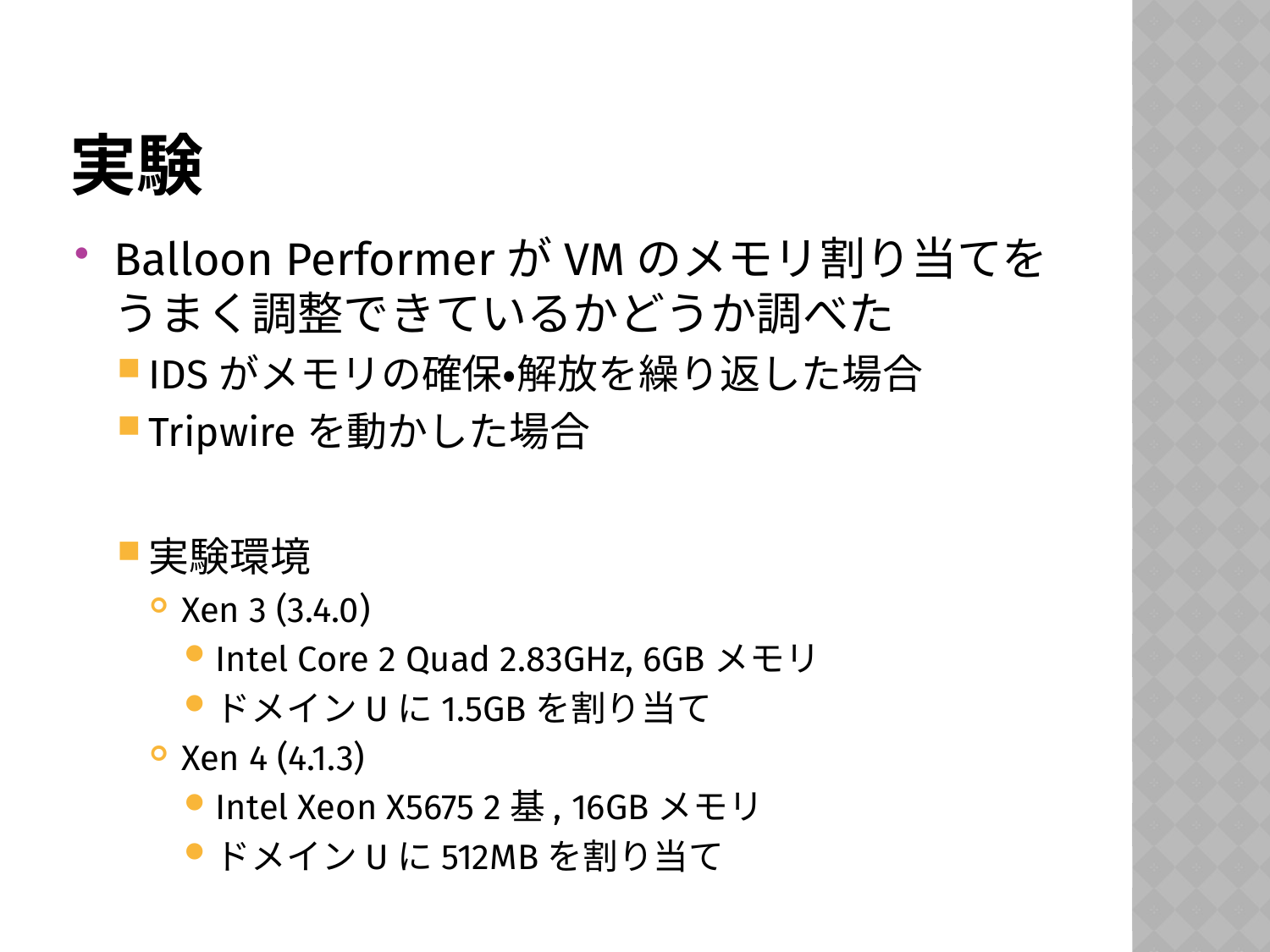

# 実験
Balloon PerformerがVMのメモリ割り当てをうまく調整できているかどうか調べた
IDSがメモリの確保・解放を繰り返した場合
Tripwireを動かした場合

実験環境
Xen 3 (3.4.0)
Intel Core 2 Quad 2.83GHz, 6GBメモリ
ドメインUに1.5GBを割り当て
Xen 4 (4.1.3)
Intel Xeon X5675 2基, 16GBメモリ
ドメインUに512MBを割り当て